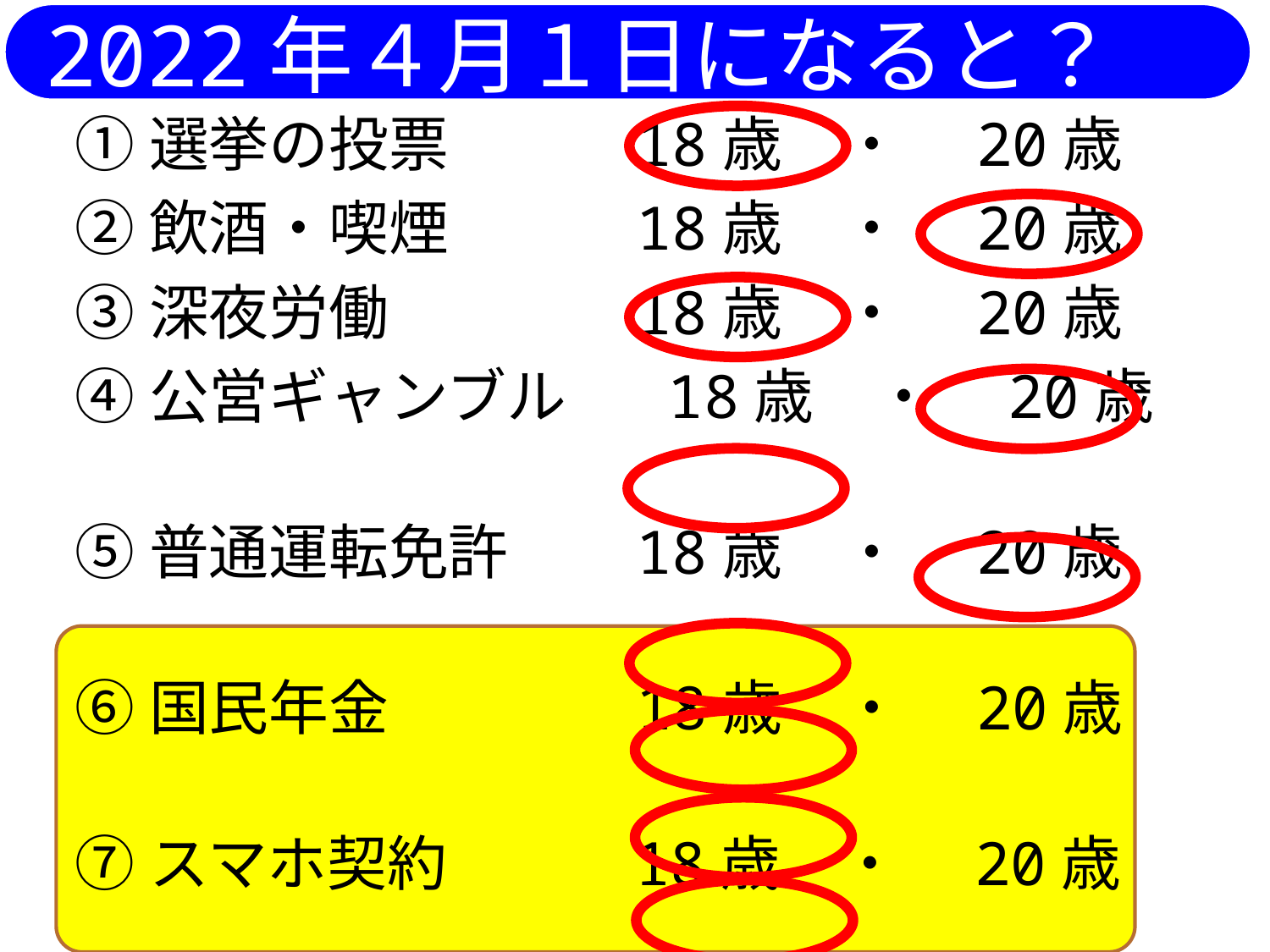

2022年４月１日になると？
①選挙の投票　 　   18歳　・　20歳
②飲酒・喫煙　   　 18歳　・　20歳
③深夜労働　　   　 18歳　・　20歳
④公営ギャンブル 　 18歳　・　20歳
⑤普通運転免許   　 18歳　・　20歳
⑥国民年金　　   　 18歳　・　20歳
⑦スマホ契約　　    18歳　・　20歳
⑧自動車ローン契約  18歳　・　20歳
⑨アパート契約　　  18歳　・　20歳
⑩ｸﾚｼﾞｯﾄｶｰﾄﾞの契約　18歳　・　20歳